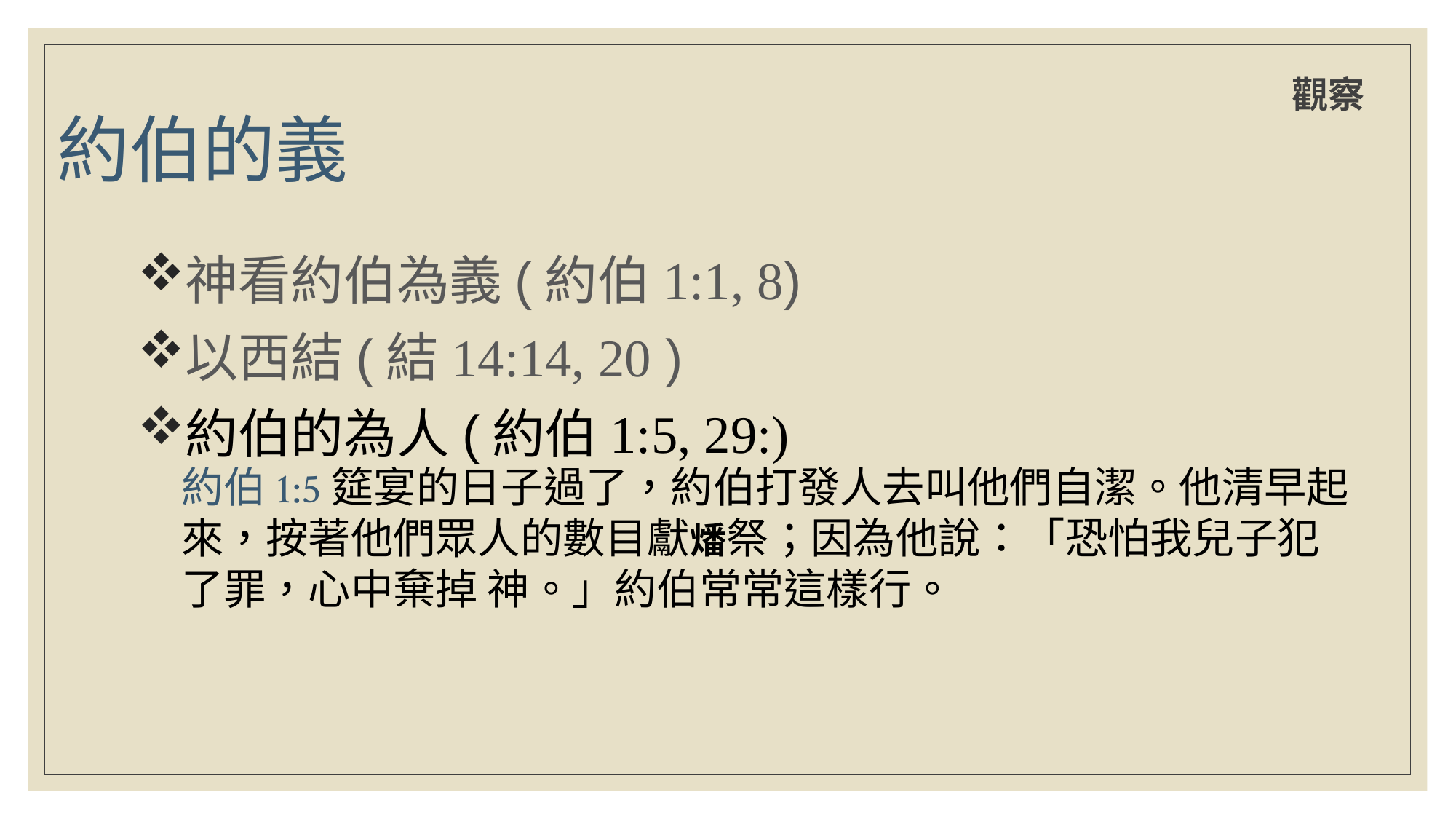

約伯的義
觀察
神看約伯為義(約伯1:1, 8)
以西結(結14:14, 20 )
約伯的為人(約伯1:5, 29:)

約伯1:5筵宴的日子過了，約伯打發人去叫他們自潔。他清早起來，按著他們眾人的數目獻燔祭；因為他說：「恐怕我兒子犯了罪，心中棄掉 神。」約伯常常這樣行。